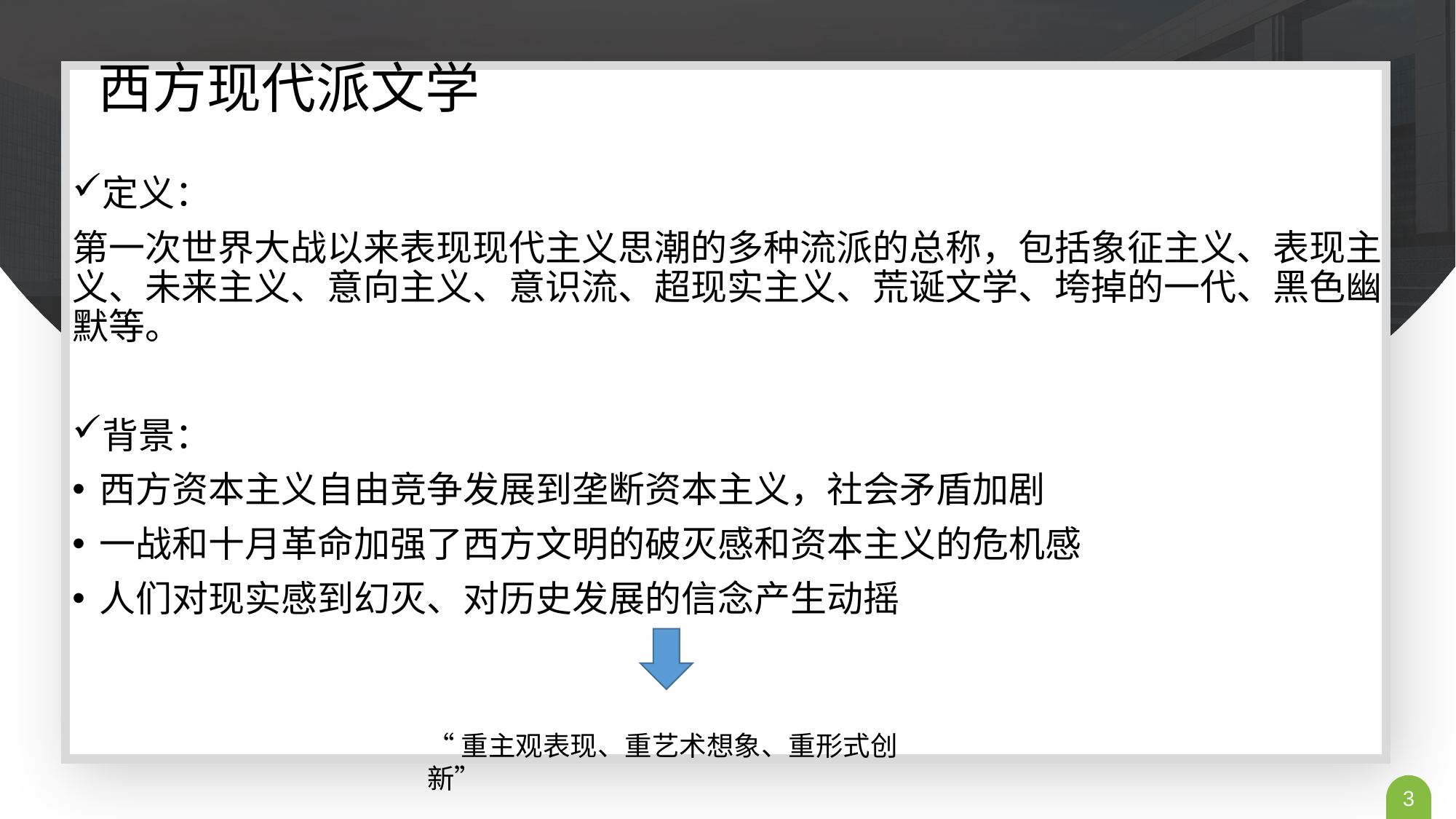

西方现代派文学
定义：
第一次世界大战以来表现现代主义思潮的多种流派的总称，包括象征主义、表现主义、未来主义、意向主义、意识流、超现实主义、荒诞文学、垮掉的一代、黑色幽默等。

背景：
西方资本主义自由竞争发展到垄断资本主义，社会矛盾加剧
一战和十月革命加强了西方文明的破灭感和资本主义的危机感
人们对现实感到幻灭、对历史发展的信念产生动摇

“重主观表现、重艺术想象、重形式创新”